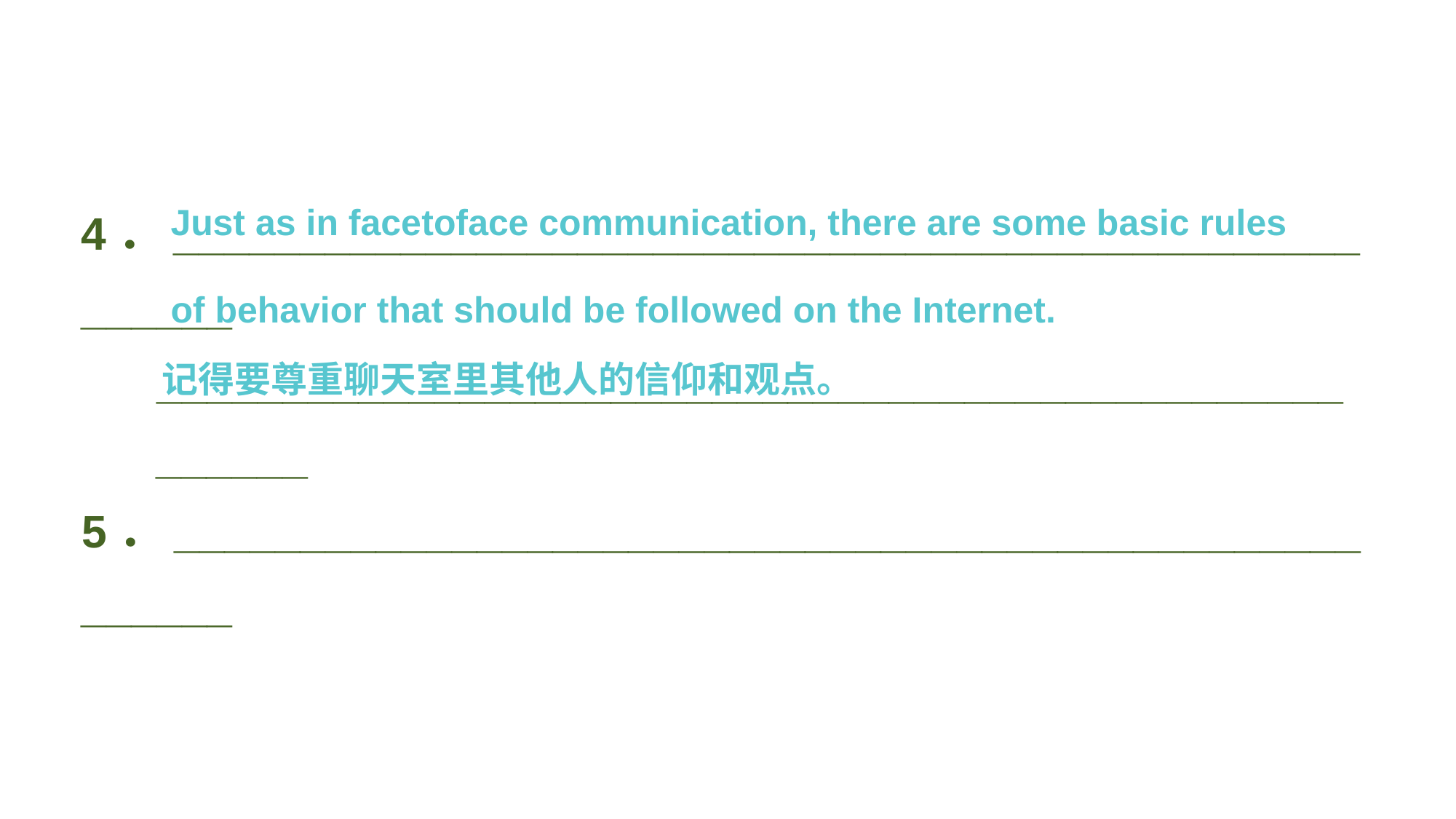

Just as in face­to­face communication, there are some basic rules of behavior that should be followed on the Internet.
4．_____________________________________________________
_____________________________________________________
5．_____________________________________________________
记得要尊重聊天室里其他人的信仰和观点。